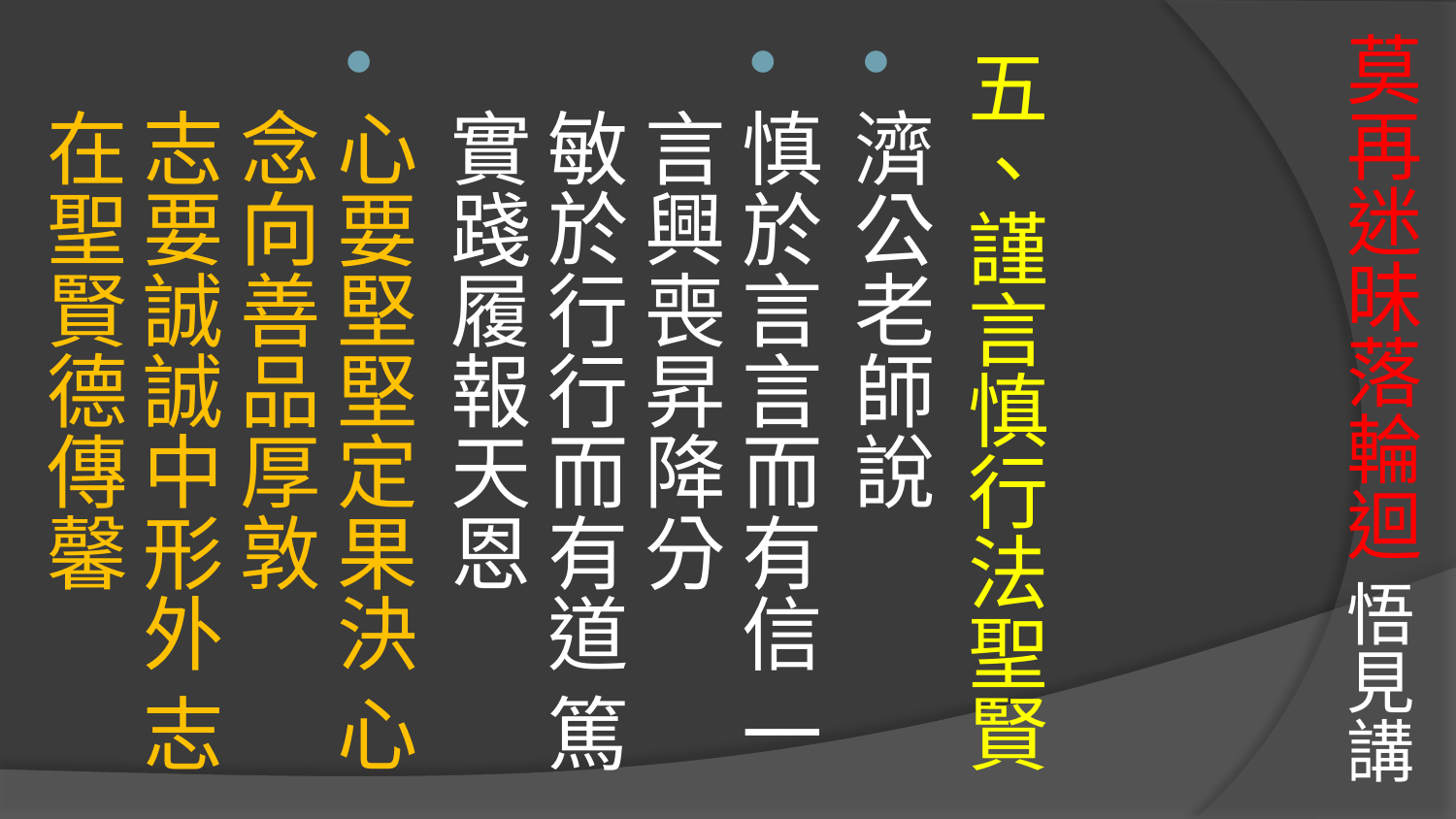

# 莫再迷昧落輪迴 悟見講
五、謹言慎行法聖賢
濟公老師說
慎於言言而有信 一言興喪昇降分
敏於行行而有道 篤實踐履報天恩
心要堅堅定果決 心念向善品厚敦
志要誠誠中形外 志在聖賢德傳馨